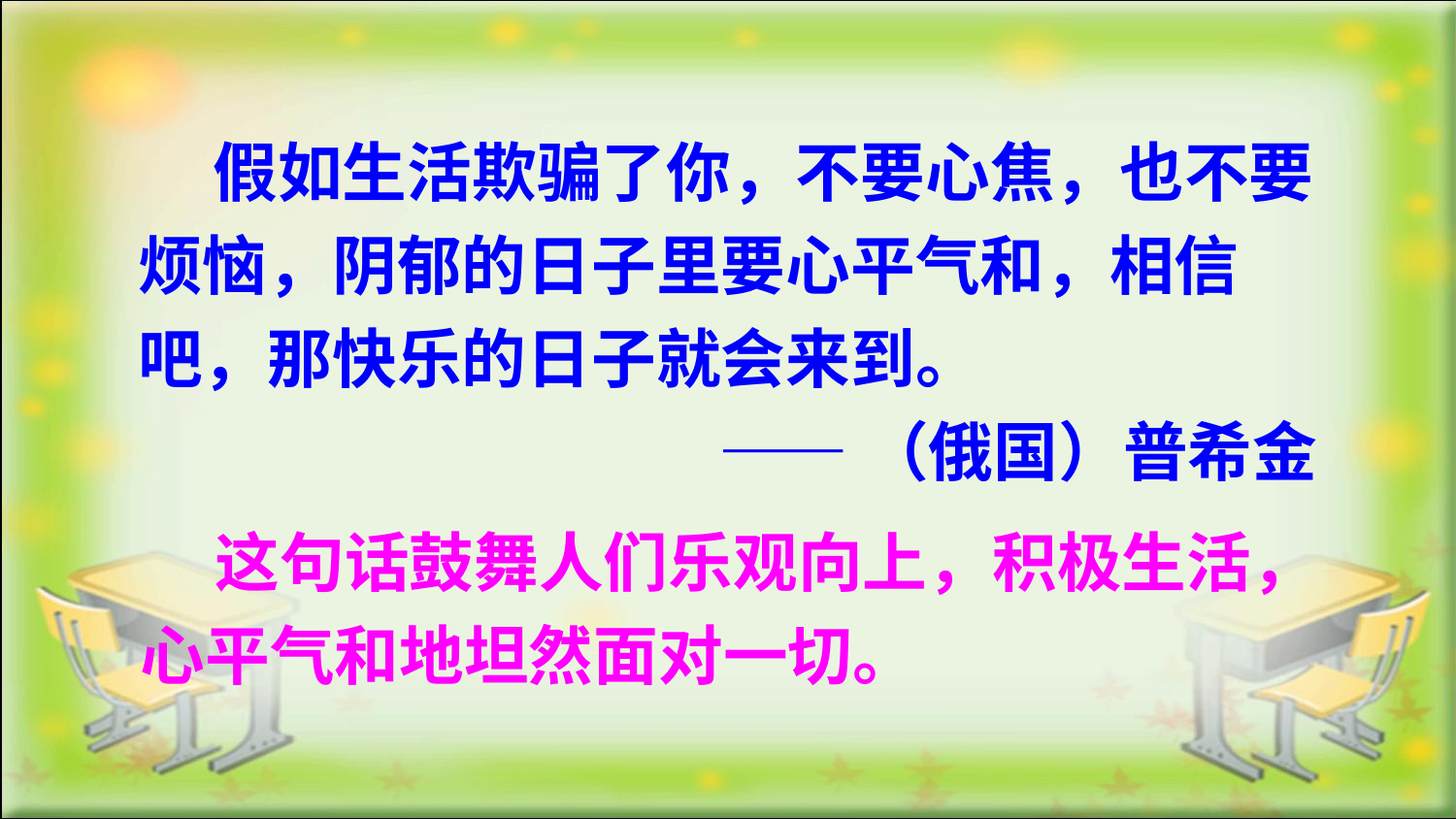

假如生活欺骗了你，不要心焦，也不要烦恼，阴郁的日子里要心平气和，相信吧，那快乐的日子就会来到。
——（俄国）普希金
    这句话鼓舞人们乐观向上，积极生活，心平气和地坦然面对一切。